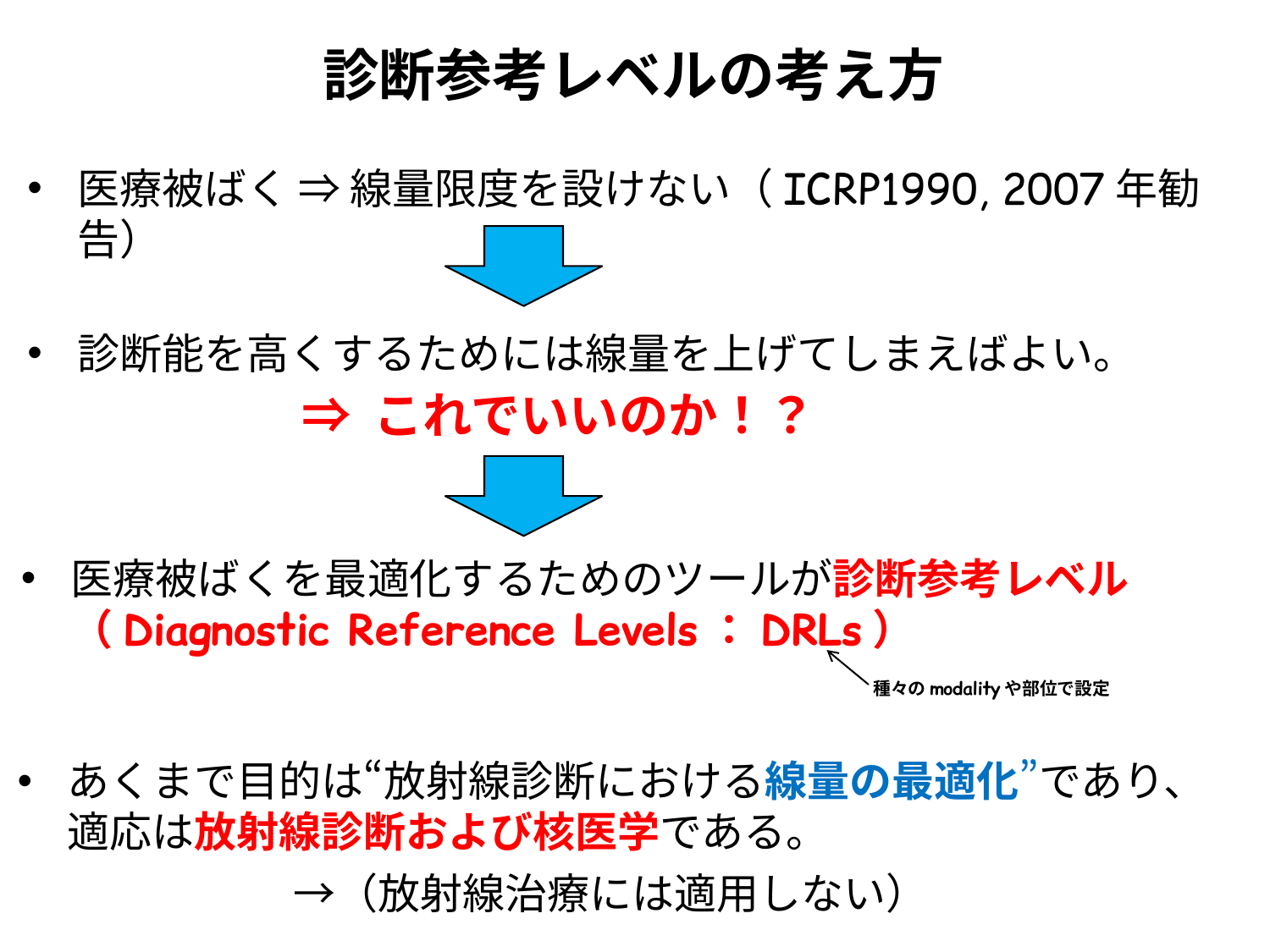

# 診断参考レベルの考え方
医療被ばく ⇒ 線量限度を設けない（ICRP1990, 2007年勧告）

診断能を高くするためには線量を上げてしまえばよい。
⇒ これでいいのか！？

医療被ばくを最適化するためのツールが診断参考レベル（Diagnostic Reference Levels：DRLs）。
種々のmodalityや部位で設定
あくまで目的は“放射線診断における線量の最適化”であり、適応は放射線診断および核医学である。
　　　　　　　　　　　→（放射線治療には適用しない）